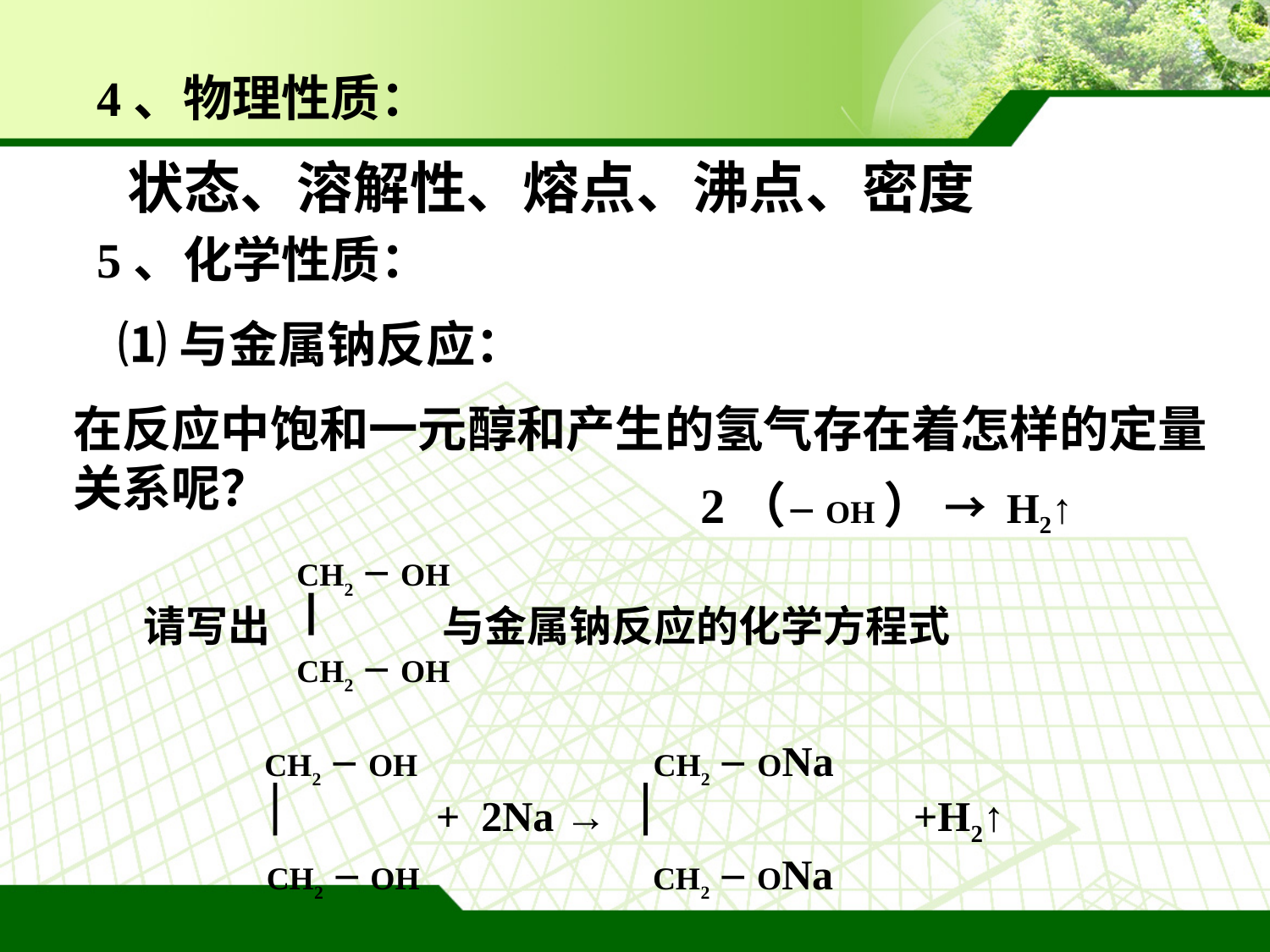

4、物理性质：
状态、溶解性、熔点、沸点、密度
5、化学性质：
⑴与金属钠反应：
在反应中饱和一元醇和产生的氢气存在着怎样的定量关系呢？
2（－OH ） → H2↑
                   CH2－OH
请写出                  与金属钠反应的化学方程式
                   CH2－OH

     CH2－OH                                                     CH2－ONa
                    +  2Na →                             +H2↑
    CH2－OH                             CH2－ONa